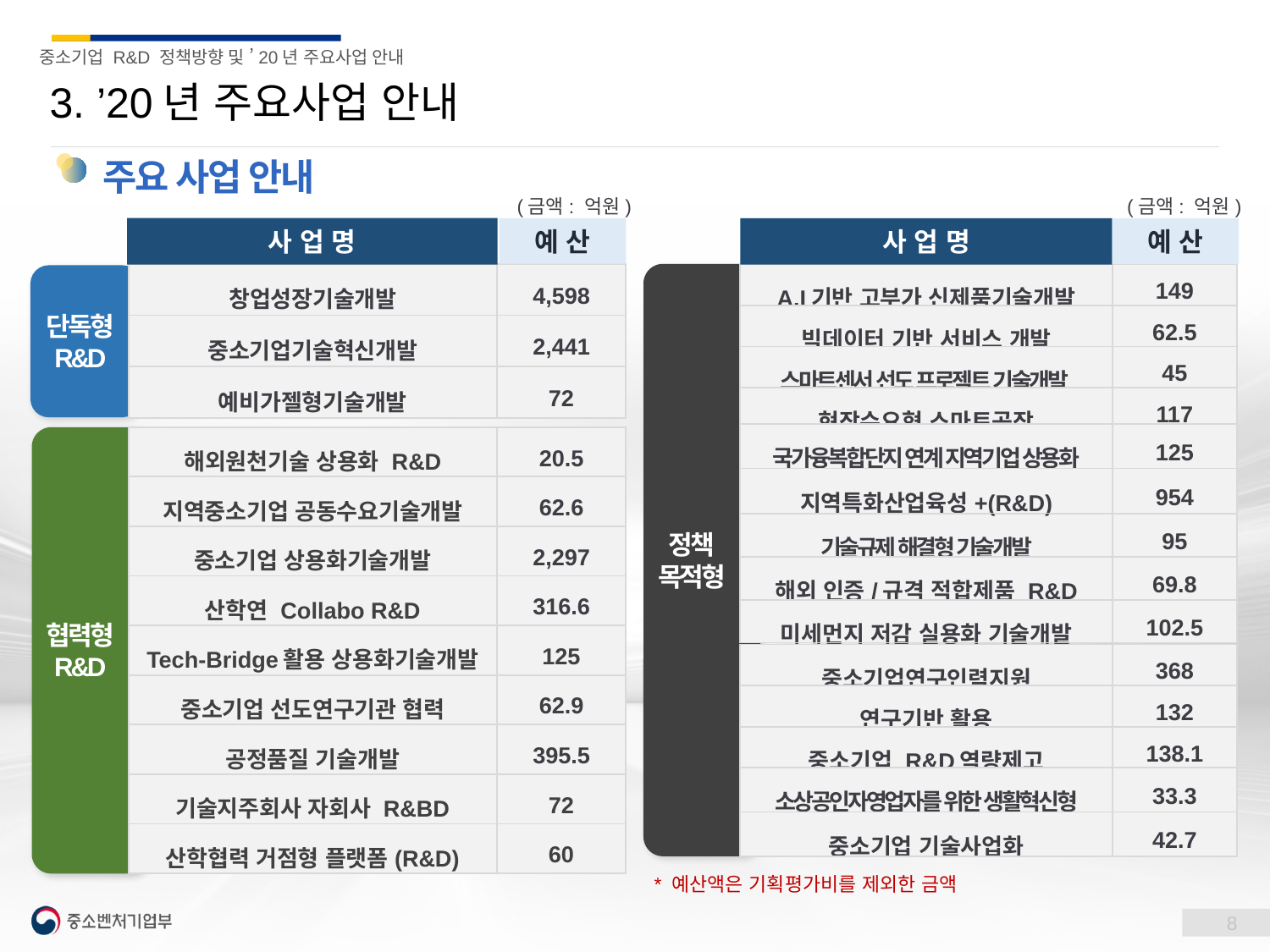

3. ’20년 주요사업 안내
주요 사업 안내

(금액: 억원)
(금액: 억원)
사 업 명
예 산
사 업 명
예 산
| 창업성장기술개발 | 4,598 |
| --- | --- |
| 중소기업기술혁신개발 | 2,441 |
| 예비가젤형기술개발 | 72 |
| A.I기반 고부가 신제품기술개발 | 149 |
| --- | --- |
| 빅데이터 기반 서비스 개발 | 62.5 |
| 스마트센서 선도 프로젝트 기술개발 | 45 |
| 현장수요형 스마트공장 | 117 |
정책
목적형
단독형
R&D
| 국가융복합단지 연계 지역기업 상용화 | 125 |
| --- | --- |
| 지역특화산업육성+(R&D) | 954 |
| 해외원천기술 상용화 R&D | 20.5 |
| --- | --- |
| 지역중소기업 공동수요기술개발 | 62.6 |
| 중소기업 상용화기술개발 | 2,297 |
| 산학연 Collabo R&D | 316.6 |
| Tech-Bridge활용 상용화기술개발 | 125 |
| 중소기업 선도연구기관 협력 | 62.9 |
| 공정품질 기술개발 | 395.5 |
| 기술지주회사 자회사 R&BD | 72 |
| 산학협력 거점형 플랫폼(R&D) | 60 |
협력형
R&D
| 기술규제 해결형 기술개발 | 95 |
| --- | --- |
| 해외 인증/규격 적합제품 R&D | 69.8 |
| 미세먼지 저감 실용화 기술개발 | 102.5 |
| 중소기업연구인력지원 | 368 |
| --- | --- |
| 연구기반 활용 | 132 |
| 중소기업 R&D역량제고 | 138.1 |
| 소상공인자영업자를 위한 생활혁신형 | 33.3 |
| --- | --- |
| 중소기업 기술사업화 | 42.7 |
* 예산액은 기획평가비를 제외한 금액
8